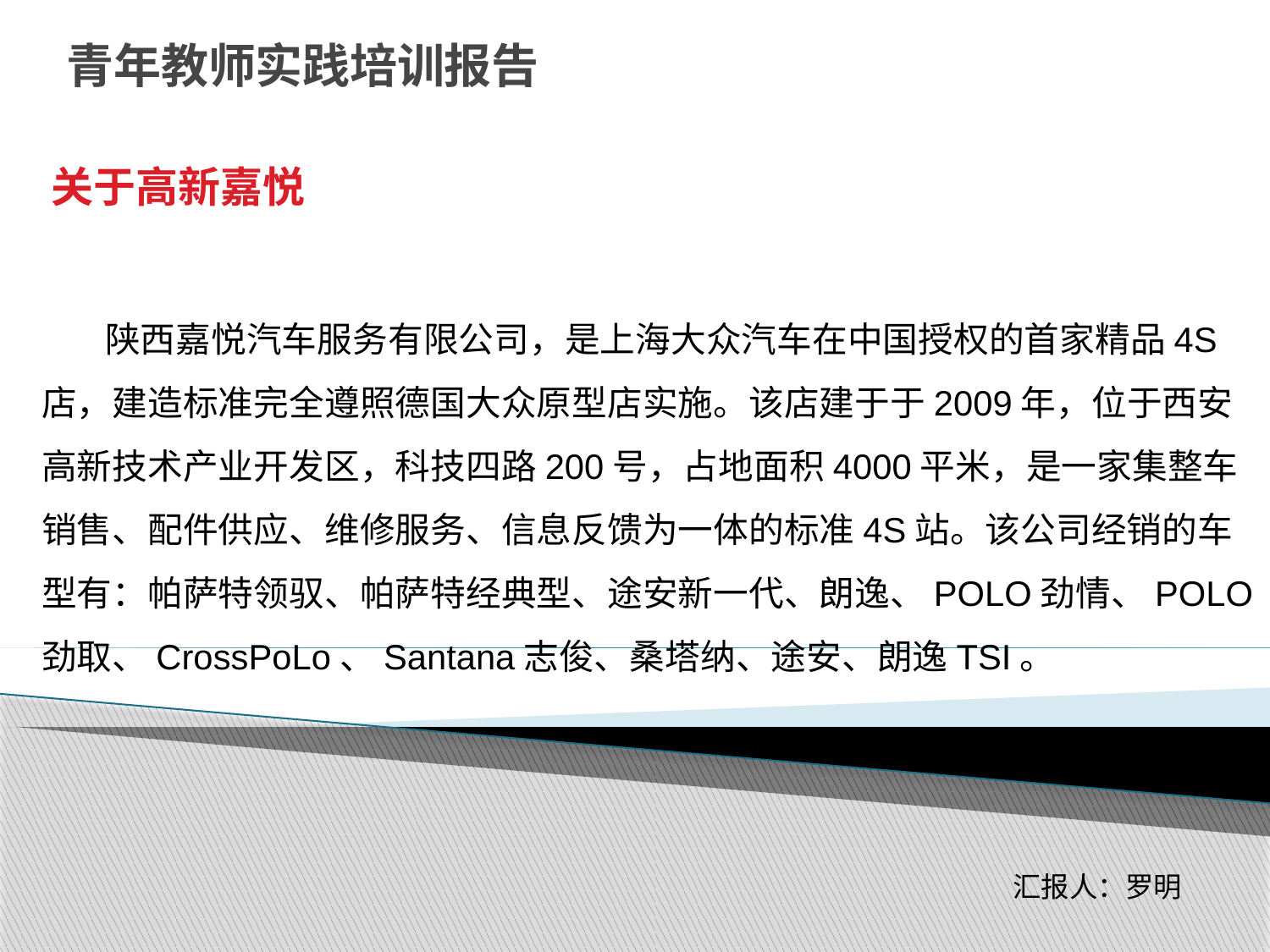

# 青年教师实践培训报告
关于高新嘉悦
陕西嘉悦汽车服务有限公司，是上海大众汽车在中国授权的首家精品4S店，建造标准完全遵照德国大众原型店实施。该店建于于2009年，位于西安高新技术产业开发区，科技四路200号，占地面积4000平米，是一家集整车销售、配件供应、维修服务、信息反馈为一体的标准4S站。该公司经销的车型有：帕萨特领驭、帕萨特经典型、途安新一代、朗逸、POLO劲情、POLO劲取、CrossPoLo、Santana志俊、桑塔纳、途安、朗逸TSI。
汇报人：罗明